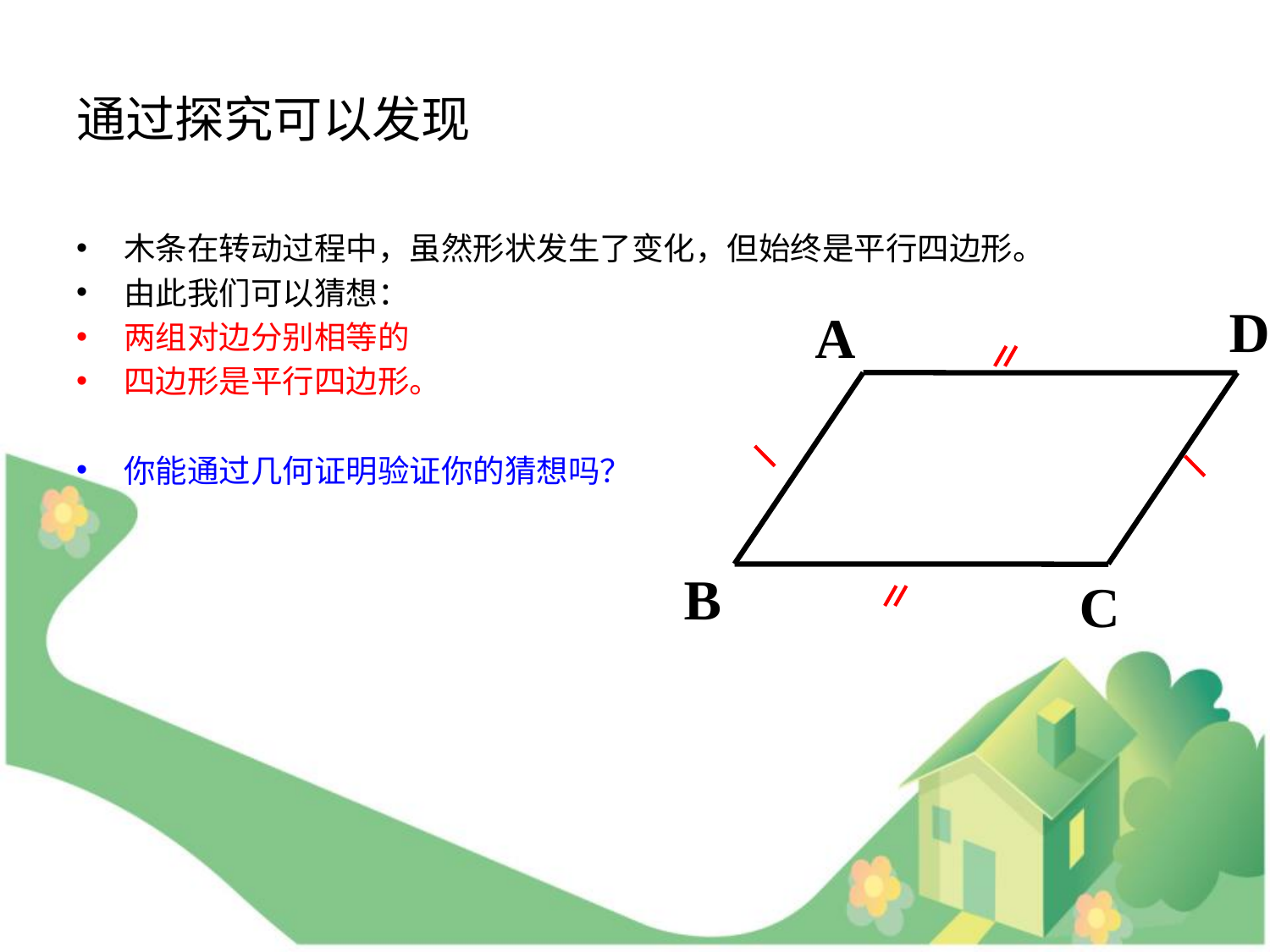

# 通过探究可以发现
木条在转动过程中，虽然形状发生了变化，但始终是平行四边形。
由此我们可以猜想：
两组对边分别相等的
四边形是平行四边形。

你能通过几何证明验证你的猜想吗？
D
A

B
C